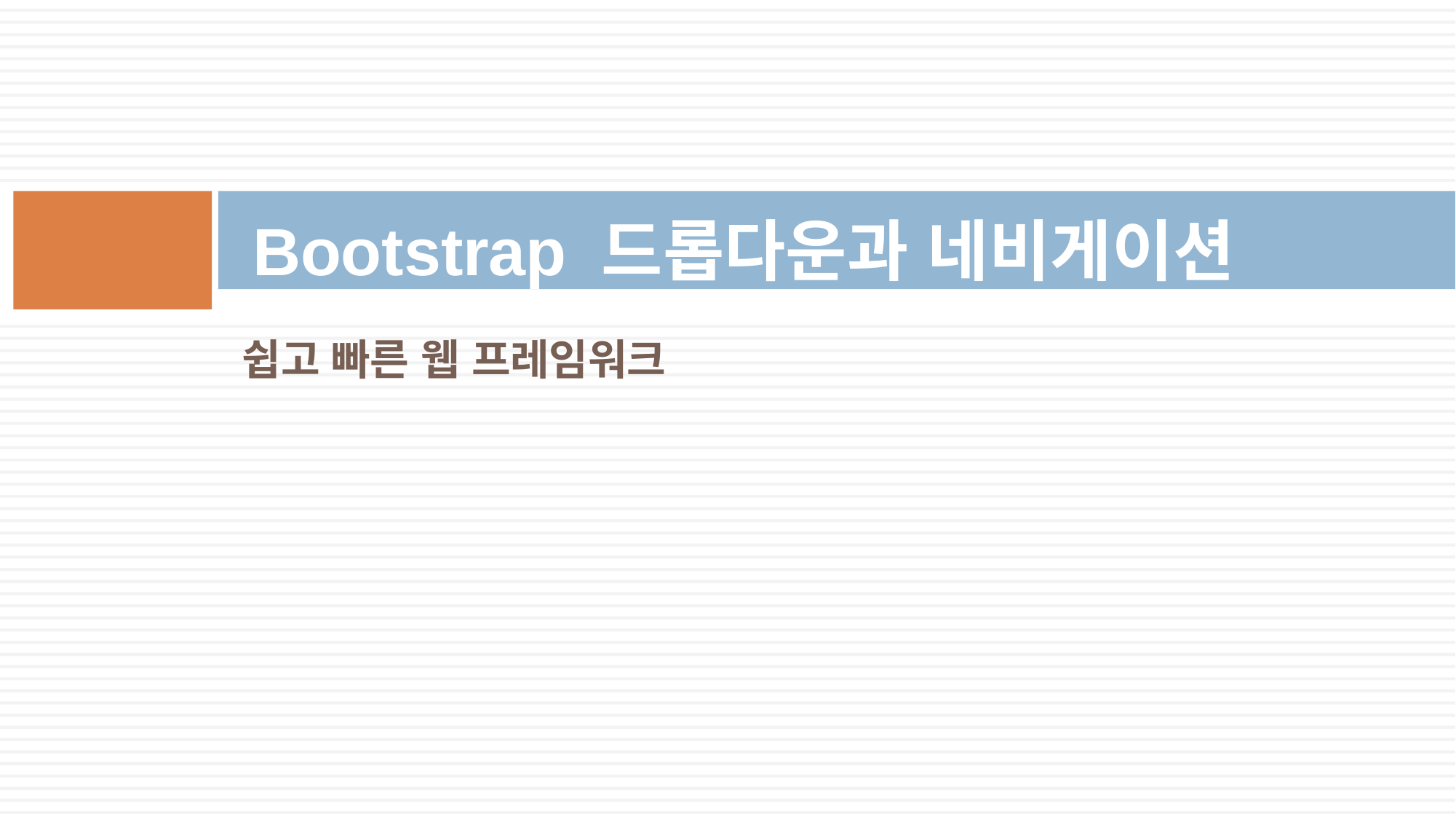

Bootstrap 드롭다운과 네비게이션
쉽고 빠른 웹 프레임워크